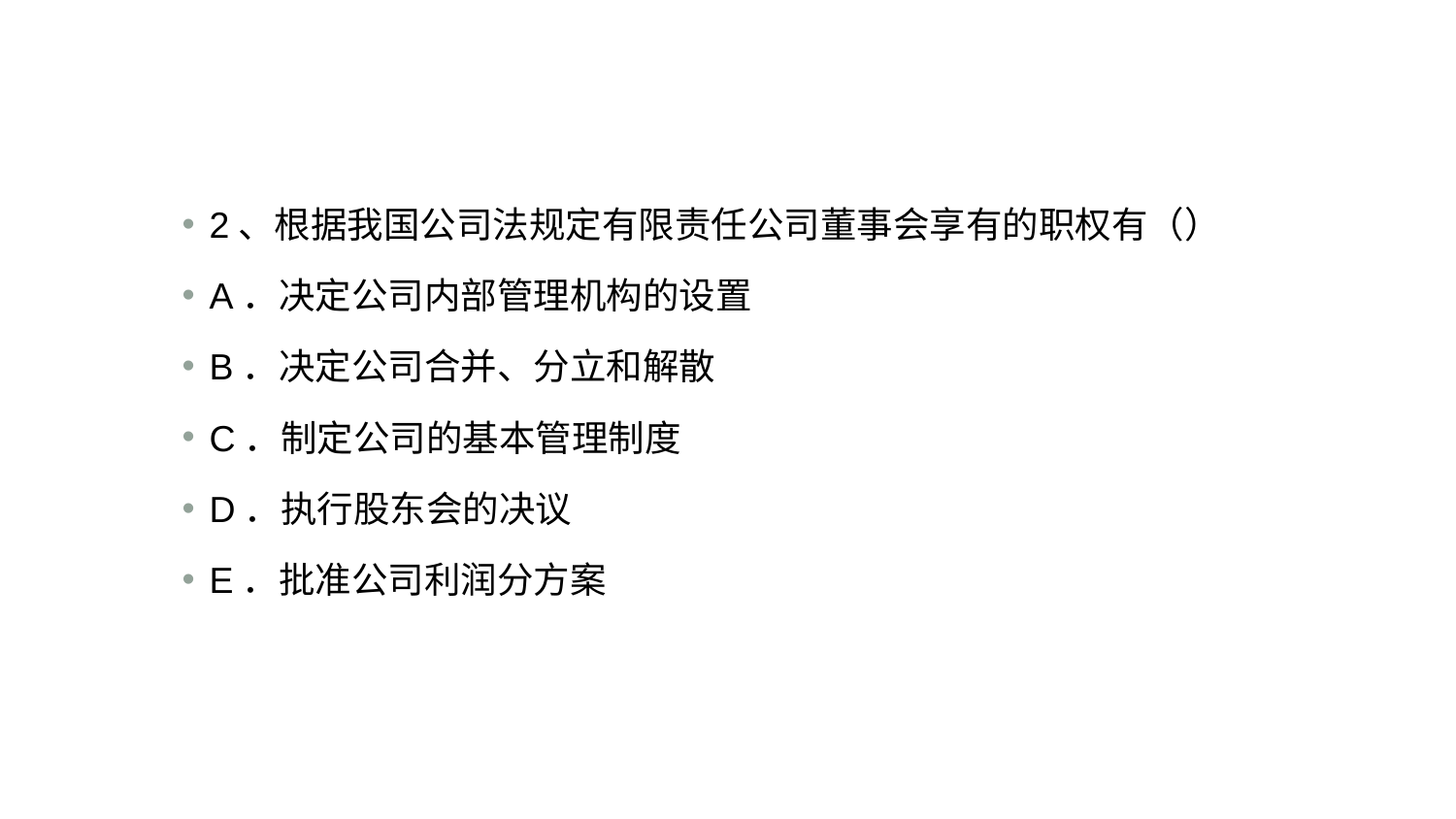

#
2、根据我国公司法规定有限责任公司董事会享有的职权有（）
A．决定公司内部管理机构的设置
B．决定公司合并、分立和解散
C．制定公司的基本管理制度
D．执行股东会的决议
E．批准公司利润分方案